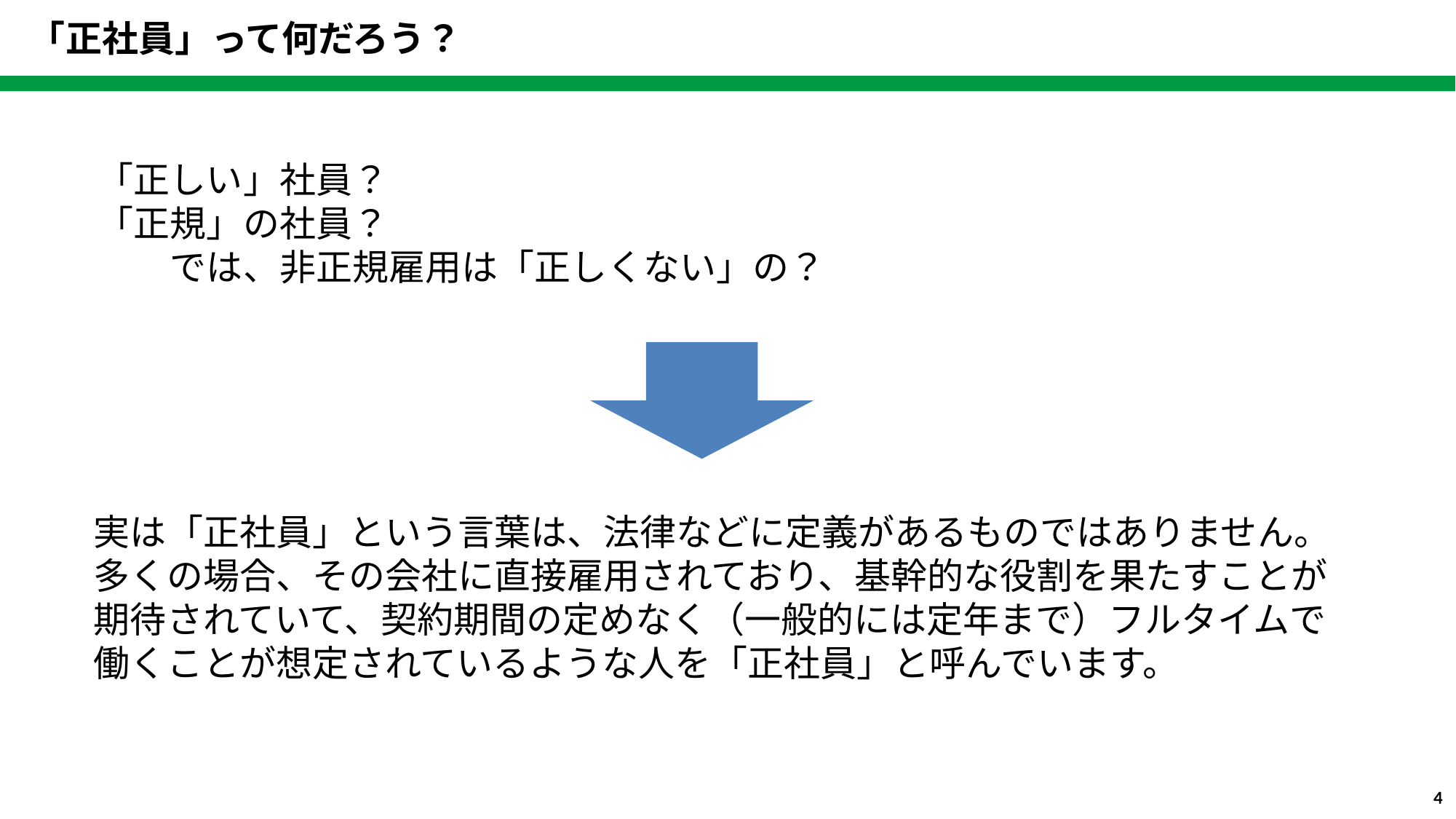

「正社員」って何だろう？

「正しい」社員？
「正規」の社員？
　　では、非正規雇用は「正しくない」の？

実は「正社員」という言葉は、法律などに定義があるものではありません。
多くの場合、その会社に直接雇用されており、基幹的な役割を果たすことが期待されていて、契約期間の定めなく（一般的には定年まで）フルタイムで働くことが想定されているような人を「正社員」と呼んでいます。
4